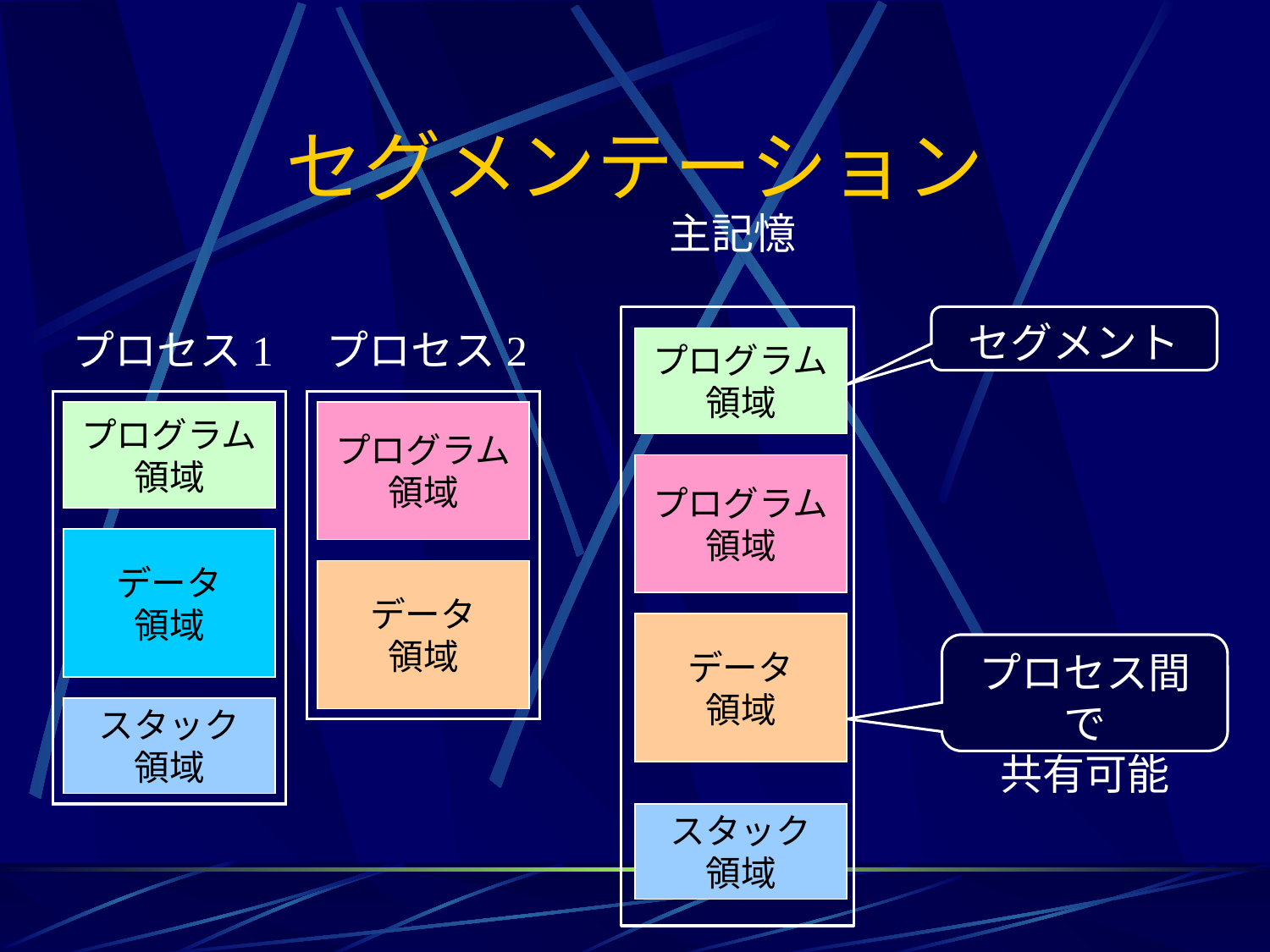

# セグメンテーション
主記憶

セグメント
プロセス1
プロセス2
プログラム
領域

プログラム
領域
プログラム
領域
プログラム
領域
データ
領域
データ
領域
データ
領域
データ
領域
プロセス間で
共有可能
スタック
領域
スタック
領域